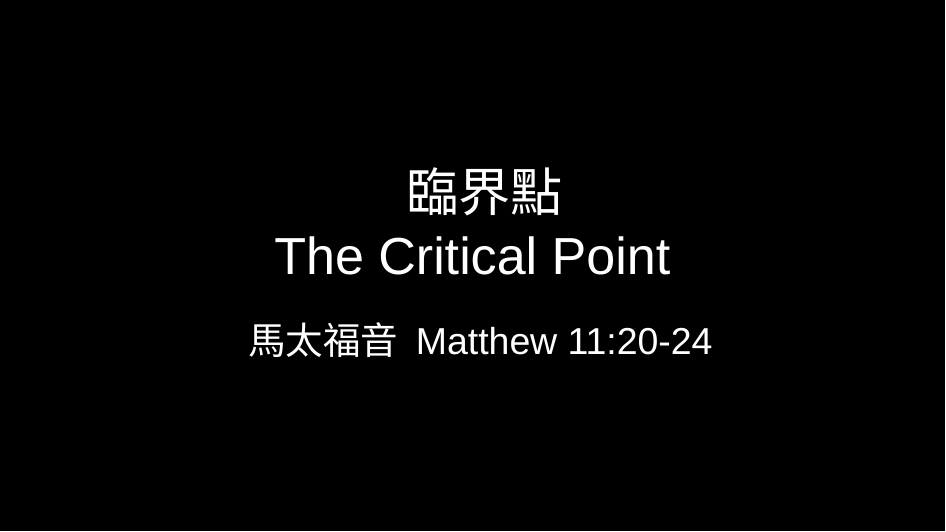

# 臨界點 The Critical Point
馬太福音 Matthew 11:20-24